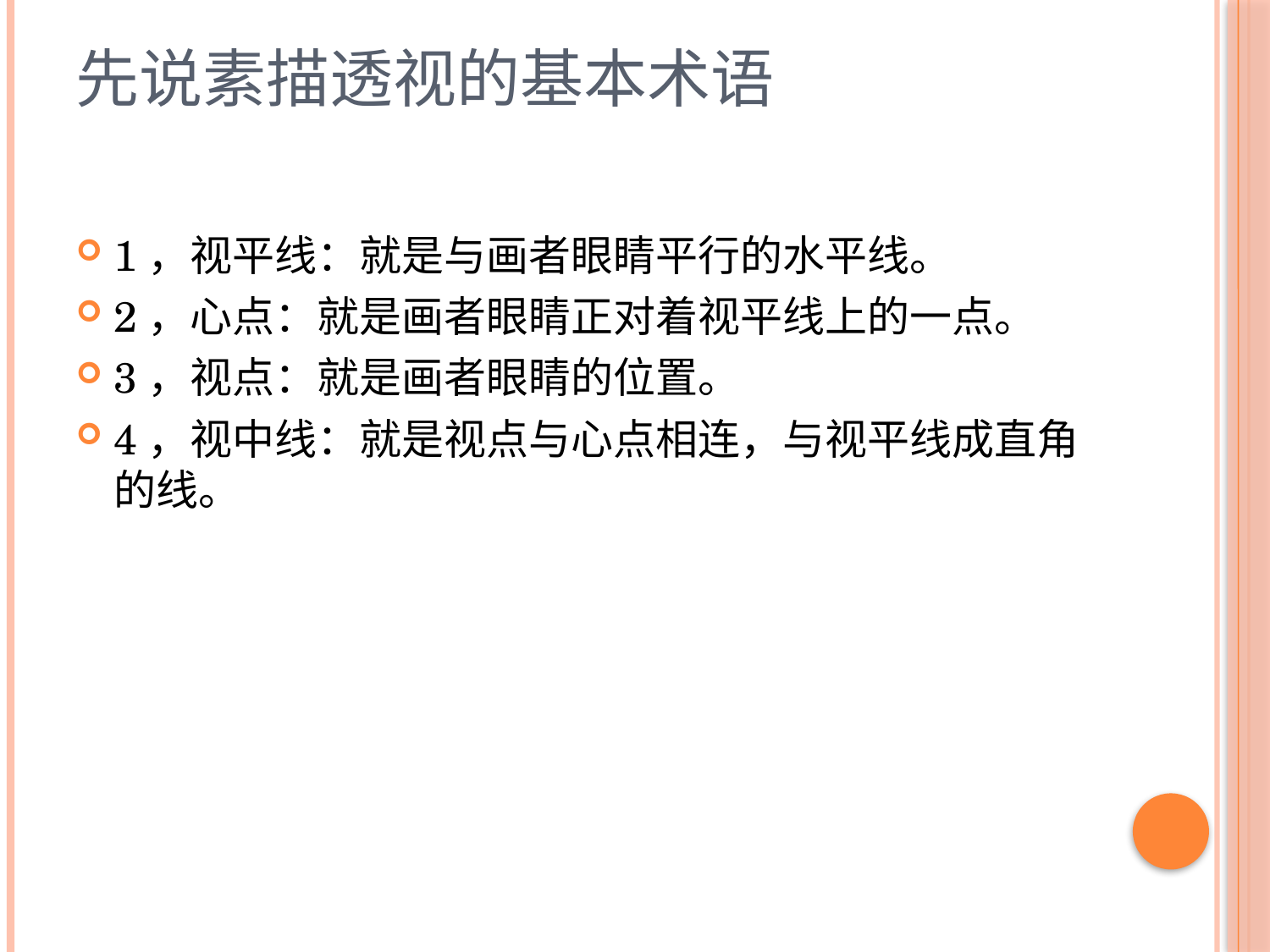

# 先说素描透视的基本术语
1，视平线：就是与画者眼睛平行的水平线。
2，心点：就是画者眼睛正对着视平线上的一点。
3，视点：就是画者眼睛的位置。
4，视中线：就是视点与心点相连，与视平线成直角的线。